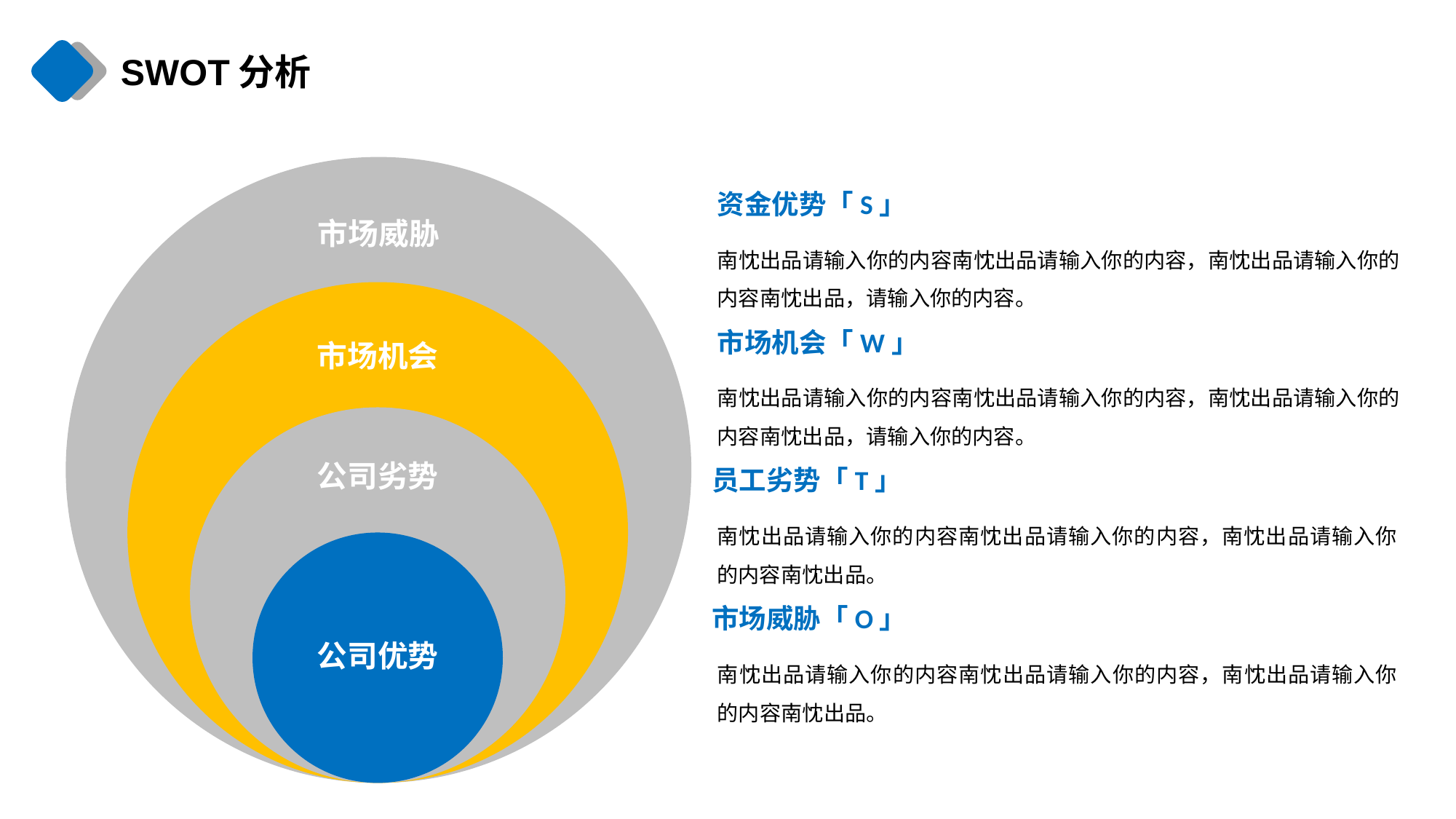

SWOT分析
市场威胁
市场机会
公司劣势
公司优势
资金优势「S」
南忱出品请输入你的内容南忱出品请输入你的内容，南忱出品请输入你的内容南忱出品，请输入你的内容。
市场机会「W」
南忱出品请输入你的内容南忱出品请输入你的内容，南忱出品请输入你的内容南忱出品，请输入你的内容。
员工劣势「T」
南忱出品请输入你的内容南忱出品请输入你的内容，南忱出品请输入你的内容南忱出品。
市场威胁「O」
南忱出品请输入你的内容南忱出品请输入你的内容，南忱出品请输入你的内容南忱出品。